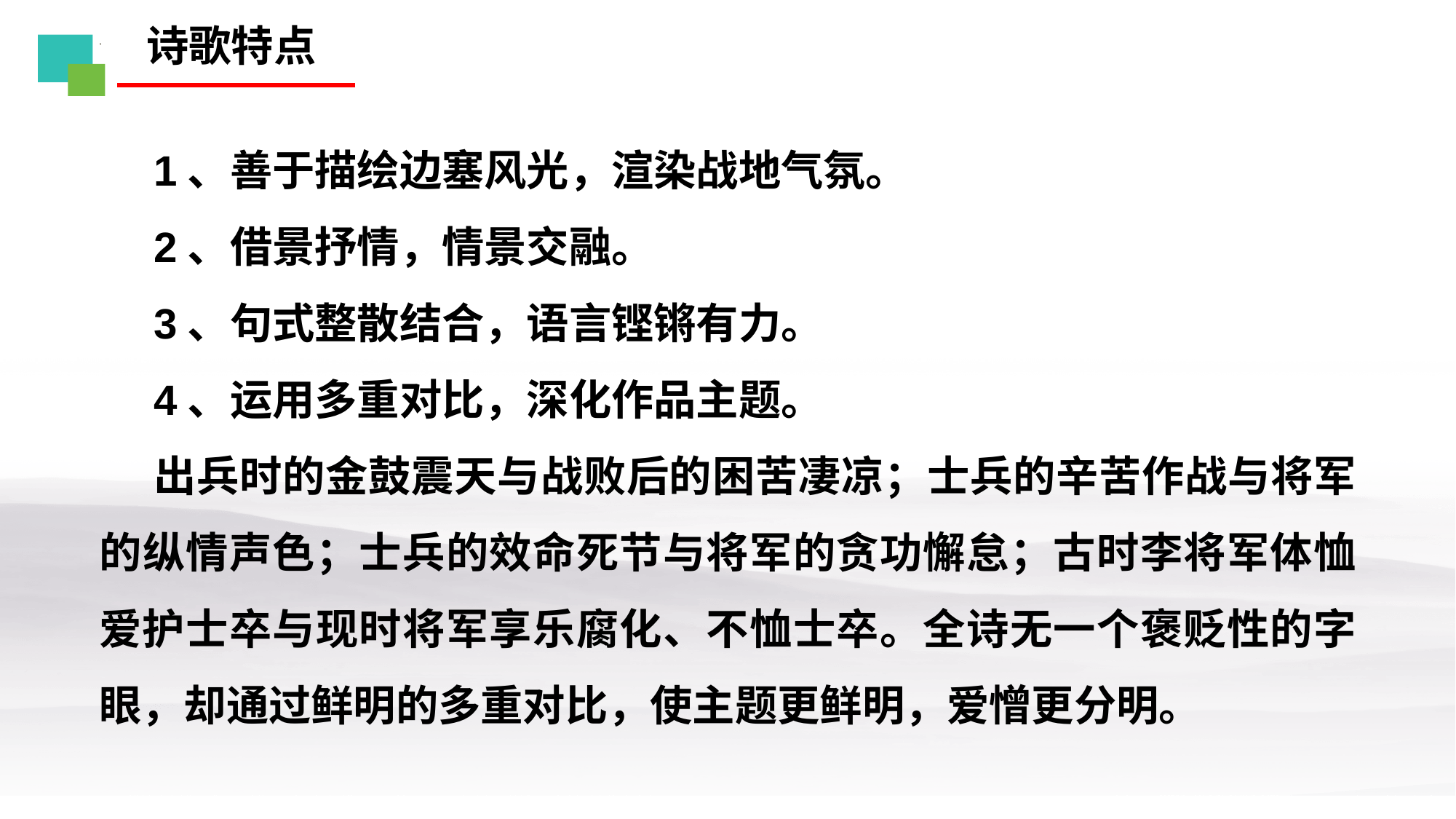

诗歌特点

1、善于描绘边塞风光，渲染战地气氛。
2、借景抒情，情景交融。
3、句式整散结合，语言铿锵有力。
4、运用多重对比，深化作品主题。
出兵时的金鼓震天与战败后的困苦凄凉；士兵的辛苦作战与将军的纵情声色；士兵的效命死节与将军的贪功懈怠；古时李将军体恤爱护士卒与现时将军享乐腐化、不恤士卒。全诗无一个褒贬性的字眼，却通过鲜明的多重对比，使主题更鲜明，爱憎更分明。